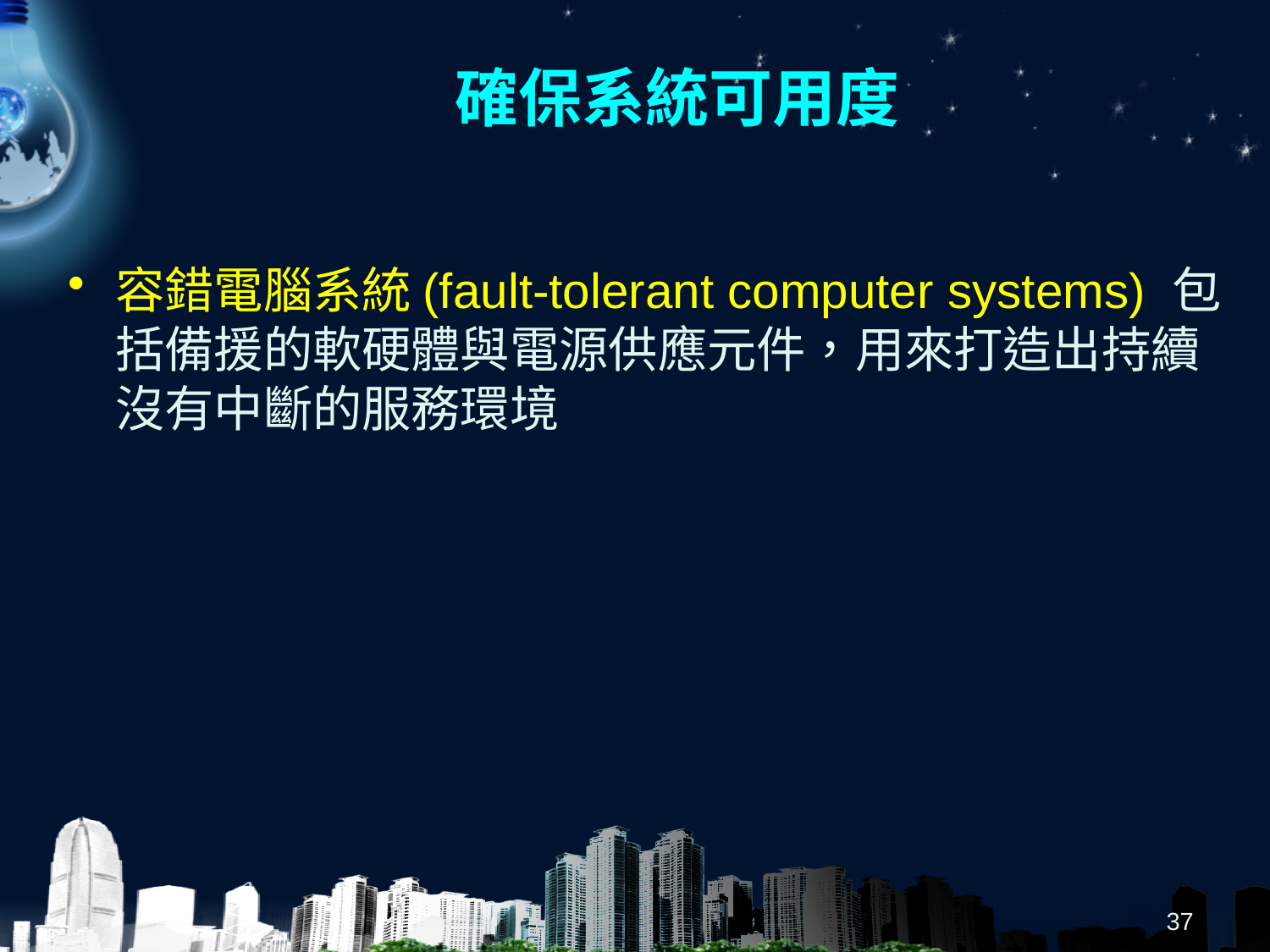

# 確保系統可用度

容錯電腦系統(fault-tolerant computer systems) 包括備援的軟硬體與電源供應元件，用來打造出持續沒有中斷的服務環境
37